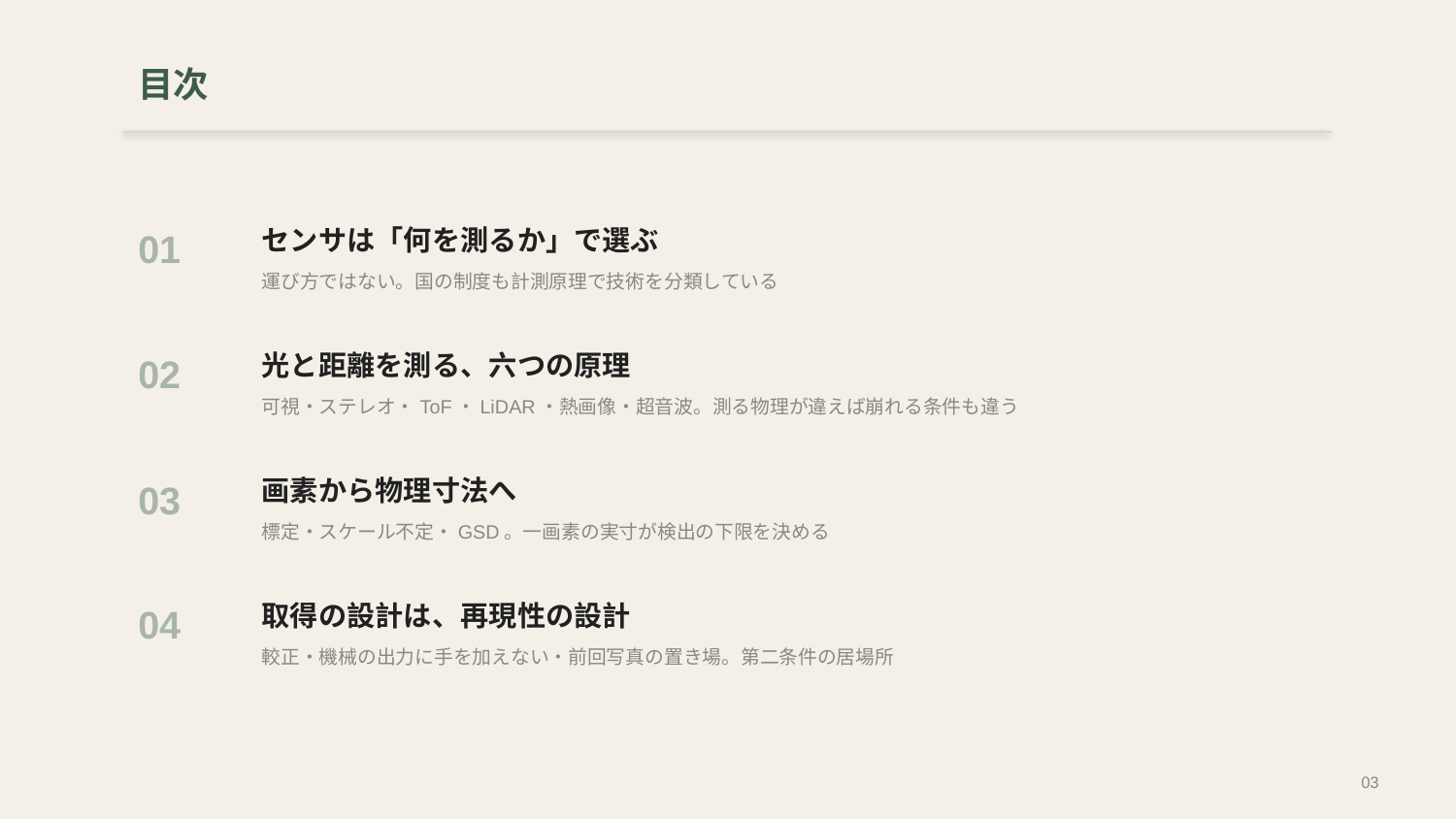

目次

センサは「何を測るか」で選ぶ
運び方ではない。国の制度も計測原理で技術を分類している
01
光と距離を測る、六つの原理
可視・ステレオ・ToF・LiDAR・熱画像・超音波。測る物理が違えば崩れる条件も違う
02
画素から物理寸法へ
標定・スケール不定・GSD。一画素の実寸が検出の下限を決める
03
取得の設計は、再現性の設計
較正・機械の出力に手を加えない・前回写真の置き場。第二条件の居場所
04
03